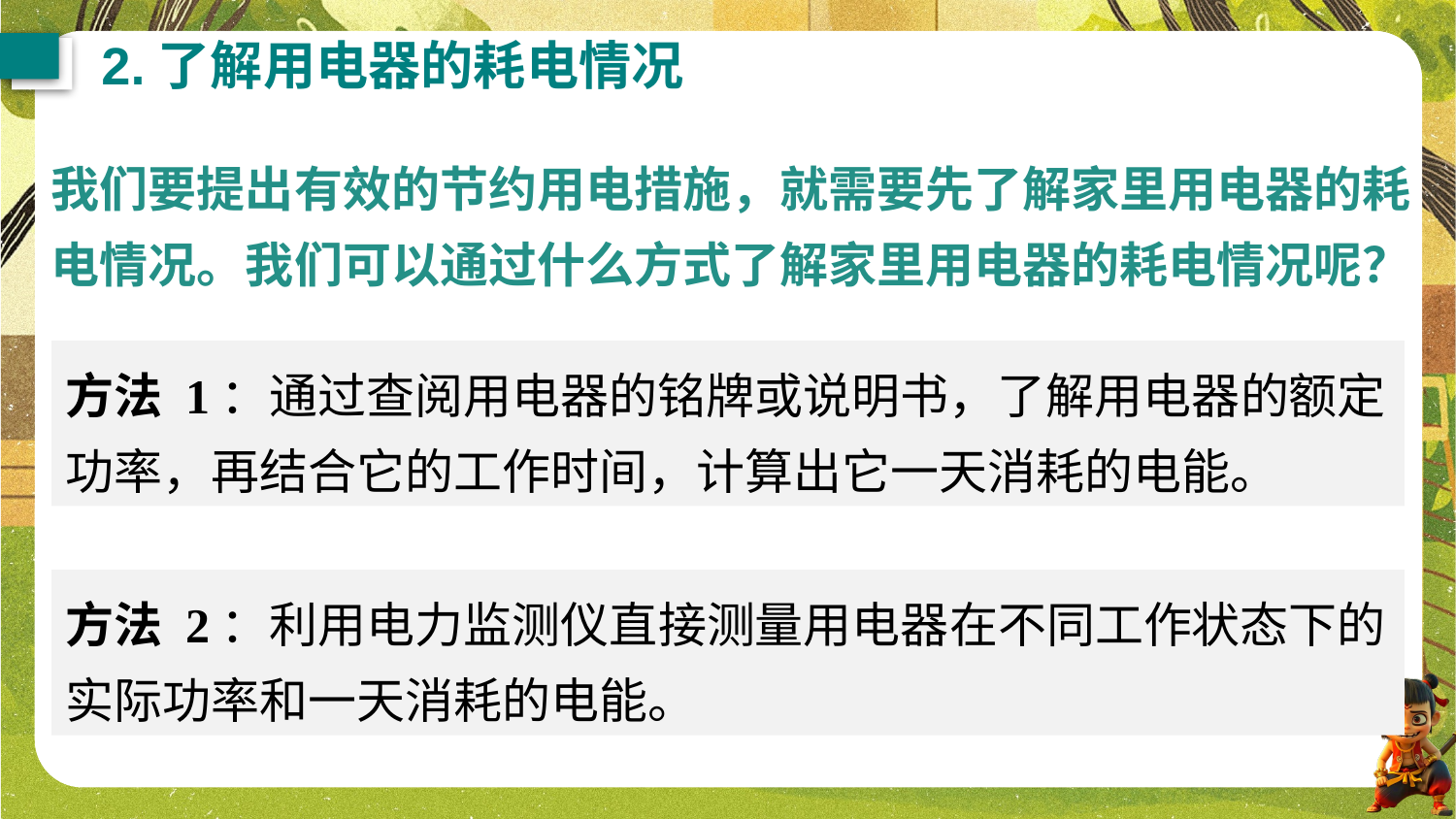

2.了解用电器的耗电情况

我们要提出有效的节约用电措施，就需要先了解家里用电器的耗电情况。我们可以通过什么方式了解家里用电器的耗电情况呢？
方法 1：通过查阅用电器的铭牌或说明书，了解用电器的额定功率，再结合它的工作时间，计算出它一天消耗的电能。
方法 2：利用电力监测仪直接测量用电器在不同工作状态下的实际功率和一天消耗的电能。